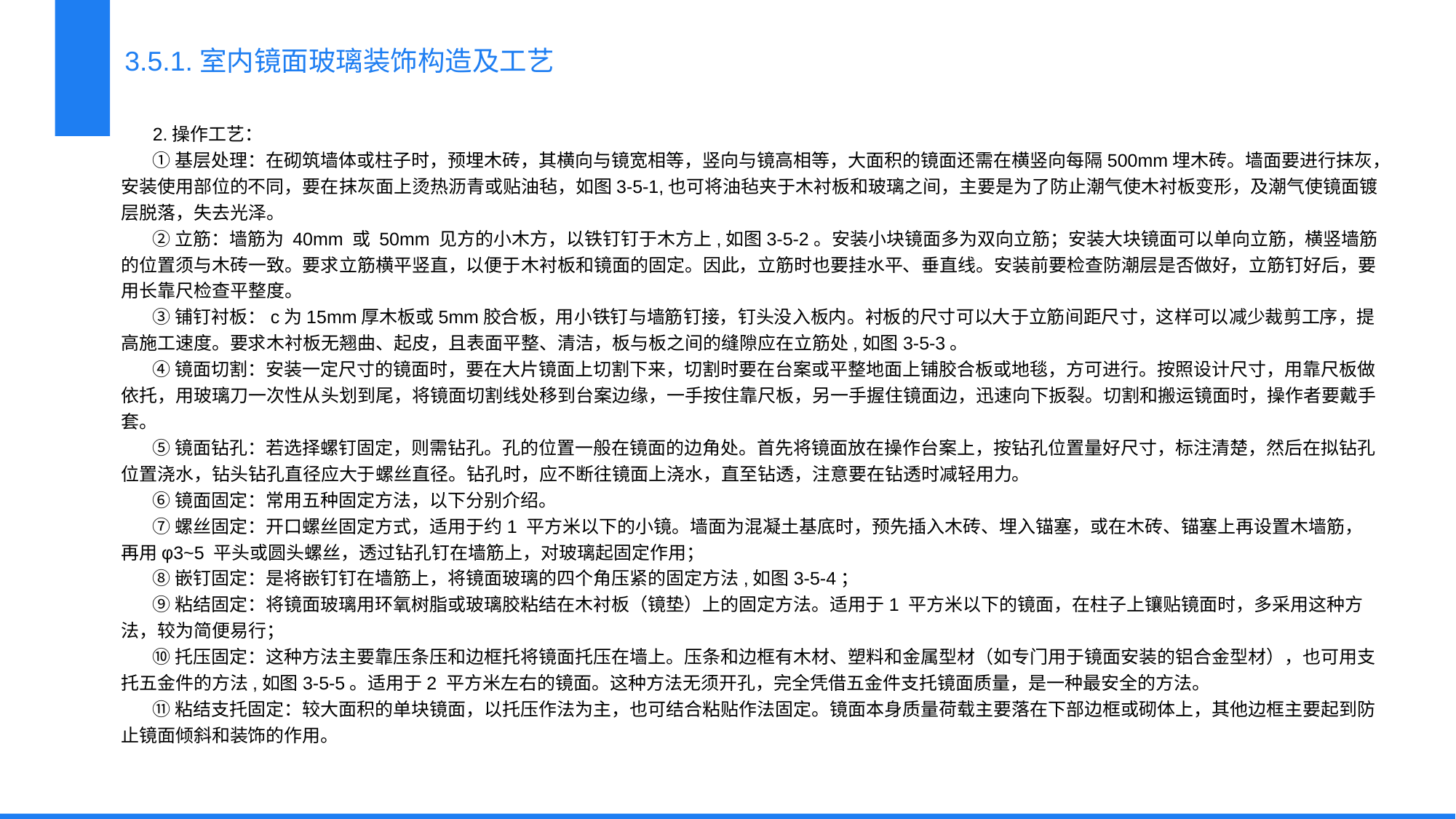

3.5.1.室内镜面玻璃装饰构造及工艺

2.操作工艺：
①基层处理：在砌筑墙体或柱子时，预埋木砖，其横向与镜宽相等，竖向与镜高相等，大面积的镜面还需在横竖向每隔500mm埋木砖。墙面要进行抹灰，安装使用部位的不同，要在抹灰面上烫热沥青或贴油毡，如图3-5-1,也可将油毡夹于木衬板和玻璃之间，主要是为了防止潮气使木衬板变形，及潮气使镜面镀层脱落，失去光泽。
②立筋：墙筋为 40mm 或 50mm 见方的小木方，以铁钉钉于木方上,如图3-5-2。安装小块镜面多为双向立筋；安装大块镜面可以单向立筋，横竖墙筋的位置须与木砖一致。要求立筋横平竖直，以便于木衬板和镜面的固定。因此，立筋时也要挂水平、垂直线。安装前要检查防潮层是否做好，立筋钉好后，要用长靠尺检查平整度。
③铺钉衬板：c为15mm厚木板或5mm胶合板，用小铁钉与墙筋钉接，钉头没入板内。衬板的尺寸可以大于立筋间距尺寸，这样可以减少裁剪工序，提高施工速度。要求木衬板无翘曲、起皮，且表面平整、清洁，板与板之间的缝隙应在立筋处,如图3-5-3。
④镜面切割：安装一定尺寸的镜面时，要在大片镜面上切割下来，切割时要在台案或平整地面上铺胶合板或地毯，方可进行。按照设计尺寸，用靠尺板做依托，用玻璃刀一次性从头划到尾，将镜面切割线处移到台案边缘，一手按住靠尺板，另一手握住镜面边，迅速向下扳裂。切割和搬运镜面时，操作者要戴手套。
⑤镜面钻孔：若选择螺钉固定，则需钻孔。孔的位置一般在镜面的边角处。首先将镜面放在操作台案上，按钻孔位置量好尺寸，标注清楚，然后在拟钻孔位置浇水，钻头钻孔直径应大于螺丝直径。钻孔时，应不断往镜面上浇水，直至钻透，注意要在钻透时减轻用力。
⑥镜面固定：常用五种固定方法，以下分别介绍。
⑦螺丝固定：开口螺丝固定方式，适用于约1 平方米以下的小镜。墙面为混凝土基底时，预先插入木砖、埋入锚塞，或在木砖、锚塞上再设置木墙筋，再用φ3~5 平头或圆头螺丝，透过钻孔钉在墙筋上，对玻璃起固定作用；
⑧嵌钉固定：是将嵌钉钉在墙筋上，将镜面玻璃的四个角压紧的固定方法,如图3-5-4；
⑨粘结固定：将镜面玻璃用环氧树脂或玻璃胶粘结在木衬板（镜垫）上的固定方法。适用于1 平方米以下的镜面，在柱子上镶贴镜面时，多采用这种方法，较为简便易行；
⑩托压固定：这种方法主要靠压条压和边框托将镜面托压在墙上。压条和边框有木材、塑料和金属型材（如专门用于镜面安装的铝合金型材），也可用支托五金件的方法,如图3-5-5。适用于2 平方米左右的镜面。这种方法无须开孔，完全凭借五金件支托镜面质量，是一种最安全的方法。
⑪粘结支托固定：较大面积的单块镜面，以托压作法为主，也可结合粘贴作法固定。镜面本身质量荷载主要落在下部边框或砌体上，其他边框主要起到防止镜面倾斜和装饰的作用。